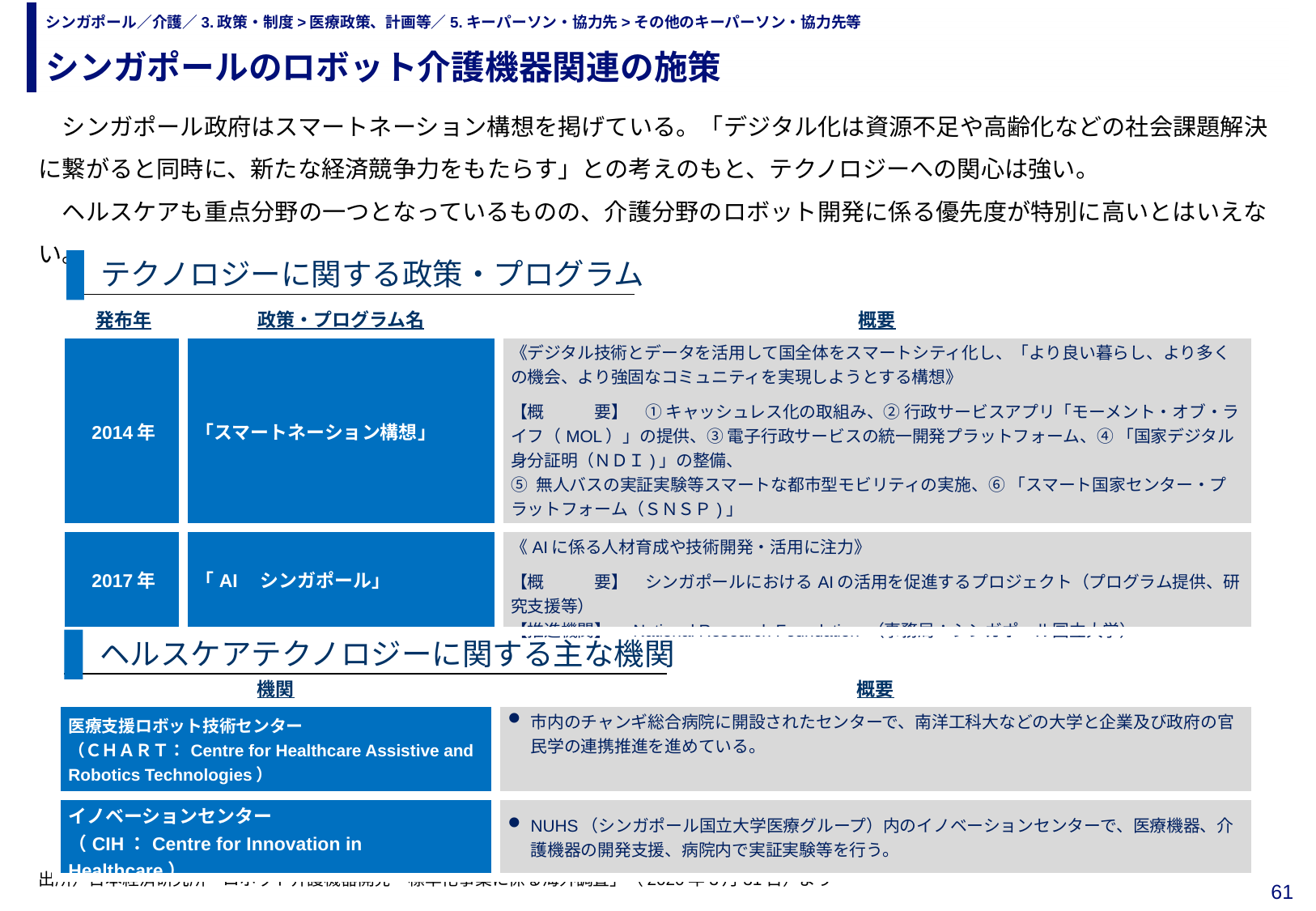

シンガポールのロボット介護機器関連の施策
# シンガポール／介護／3.政策・制度>医療政策、計画等／5.キーパーソン・協力先>その他のキーパーソン・協力先等
　シンガポール政府はスマートネーション構想を掲げている。「デジタル化は資源不足や高齢化などの社会課題解決に繋がると同時に、新たな経済競争力をもたらす」との考えのもと、テクノロジーへの関心は強い。
　ヘルスケアも重点分野の一つとなっているものの、介護分野のロボット開発に係る優先度が特別に高いとはいえない。
テクノロジーに関する政策・プログラム

| 発布年 | 政策・プログラム名 | 概要 |
| --- | --- | --- |
| 2014年 | 「スマートネーション構想」 | 《デジタル技術とデータを活用して国全体をスマートシティ化し、「より良い暮らし、より多くの機会、より強固なコミュニティを実現しようとする構想》 【概　　　要】　① キャッシュレス化の取組み、② 行政サービスアプリ「モーメント・オブ・ライフ（MOL）」の提供、③ 電子行政サービスの統一開発プラットフォーム、④ 「国家デジタル身分証明（ＮＤＩ)」の整備、 ⑤ 無人バスの実証実験等スマートな都市型モビリティの実施、⑥ 「スマート国家センター・プラットフォーム（ＳＮＳＰ)」 【推進機関】　ＳＮＤＧＧ（スマート国家デジタル政府グループ） |
| 2017年 | 「AI　シンガポール」 | 《AIに係る人材育成や技術開発・活用に注力》 【概　　　要】　シンガポールにおけるAIの活用を促進するプロジェクト（プログラム提供、研究支援等） 【推進機関】　National Research Foundation （事務局：シンガポール国立大学） |
ヘルスケアテクノロジーに関する主な機関

| 機関 | 概要 |
| --- | --- |
| 医療支援ロボット技術センター （ＣＨＡＲＴ：Centre for Healthcare Assistive and Robotics Technologies） | 市内のチャンギ総合病院に開設されたセンターで、南洋工科大などの大学と企業及び政府の官民学の連携推進を進めている。 |
| イノベーションセンター （CIH：Centre for Innovation in Healthcare） | NUHS（シンガポール国立大学医療グループ）内のイノベーションセンターで、医療機器、介護機器の開発支援、病院内で実証実験等を行う。 |
出所）日本経済研究所「ロボット介護機器開発・標準化事業に係る海外調査」（2020年3月31日）より